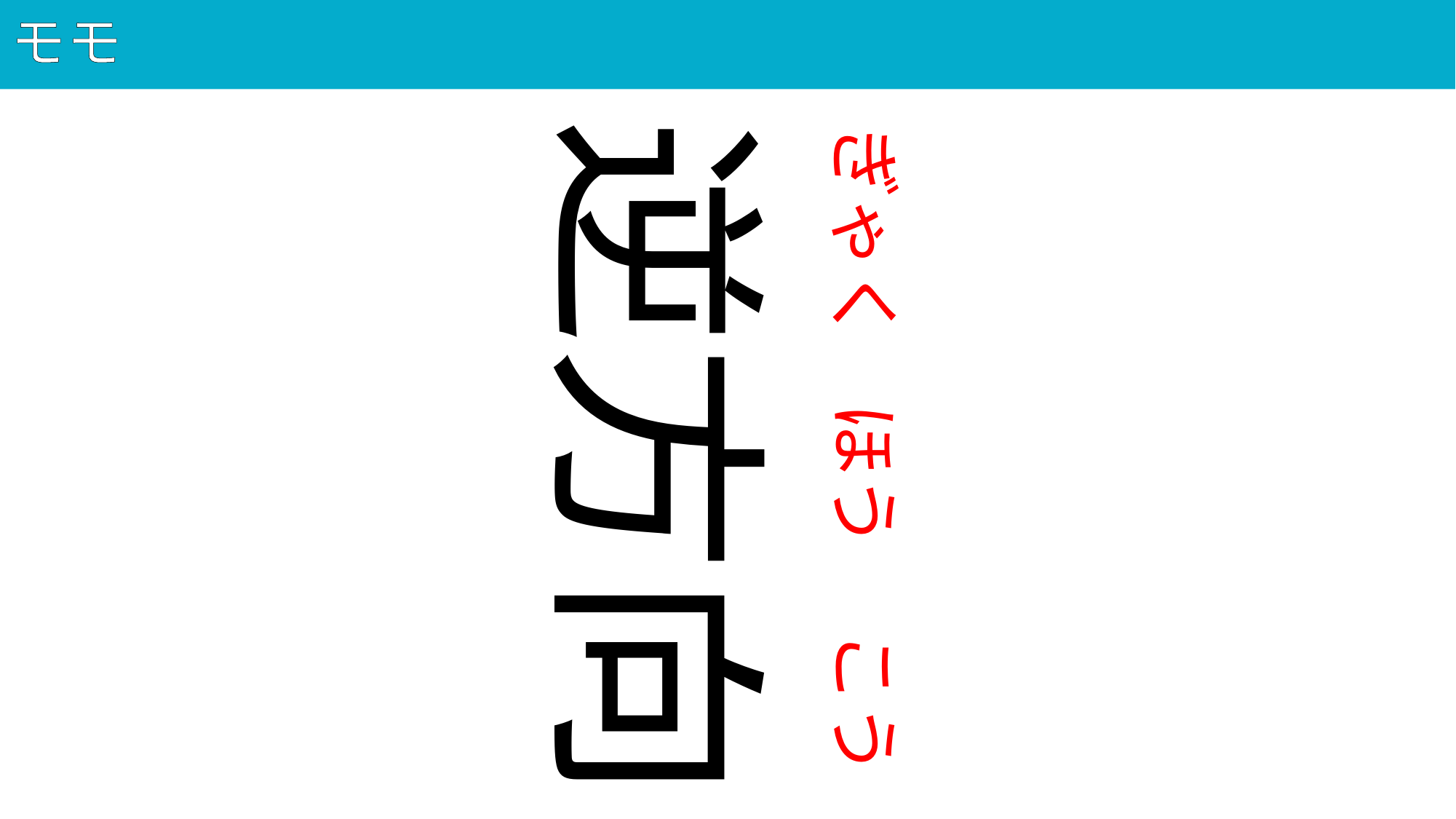

# モモ
87
逆方向
ぎゃく
ほう
こう